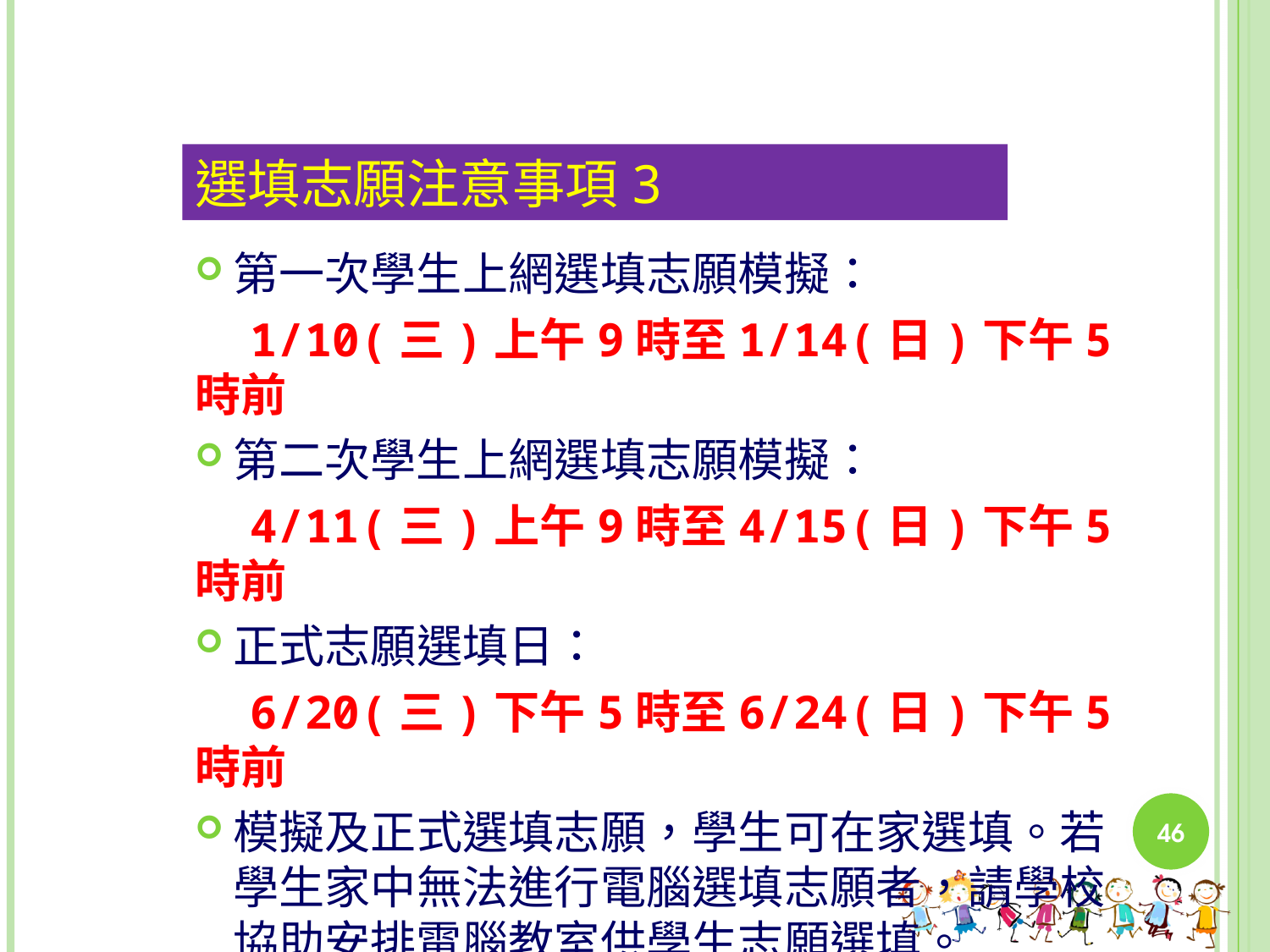

選填志願注意事項3
第一次學生上網選填志願模擬：
  1/10(三)上午9時至1/14(日)下午5時前
第二次學生上網選填志願模擬：
  4/11(三)上午9時至4/15(日)下午5時前
正式志願選填日：
  6/20(三)下午5時至6/24(日)下午5時前
模擬及正式選填志願，學生可在家選填。若學生家中無法進行電腦選填志願者，請學校協助安排電腦教室供學生志願選填。

46